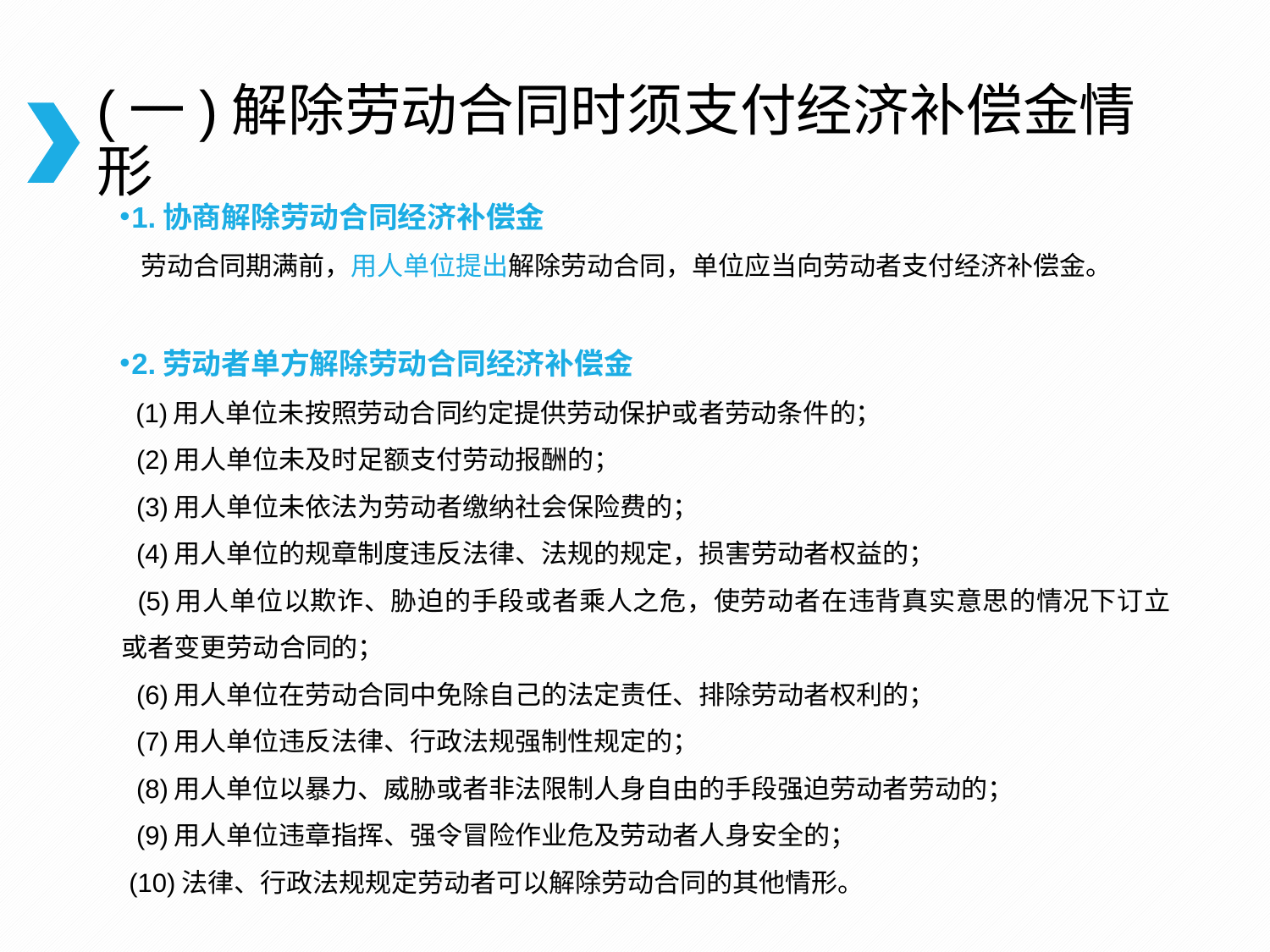

# (一)解除劳动合同时须支付经济补偿金情形
1.协商解除劳动合同经济补偿金
      劳动合同期满前，用人单位提出解除劳动合同，单位应当向劳动者支付经济补偿金。

2.劳动者单方解除劳动合同经济补偿金
     (1)用人单位未按照劳动合同约定提供劳动保护或者劳动条件的；
  (2)用人单位未及时足额支付劳动报酬的；
  (3)用人单位未依法为劳动者缴纳社会保险费的；
  (4)用人单位的规章制度违反法律、法规的规定，损害劳动者权益的；
  (5)用人单位以欺诈、胁迫的手段或者乘人之危，使劳动者在违背真实意思的情况下订立或者变更劳动合同的；
  (6)用人单位在劳动合同中免除自己的法定责任、排除劳动者权利的；
  (7)用人单位违反法律、行政法规强制性规定的；
  (8)用人单位以暴力、威胁或者非法限制人身自由的手段强迫劳动者劳动的；
  (9)用人单位违章指挥、强令冒险作业危及劳动者人身安全的；
 (10)法律、行政法规规定劳动者可以解除劳动合同的其他情形。

38